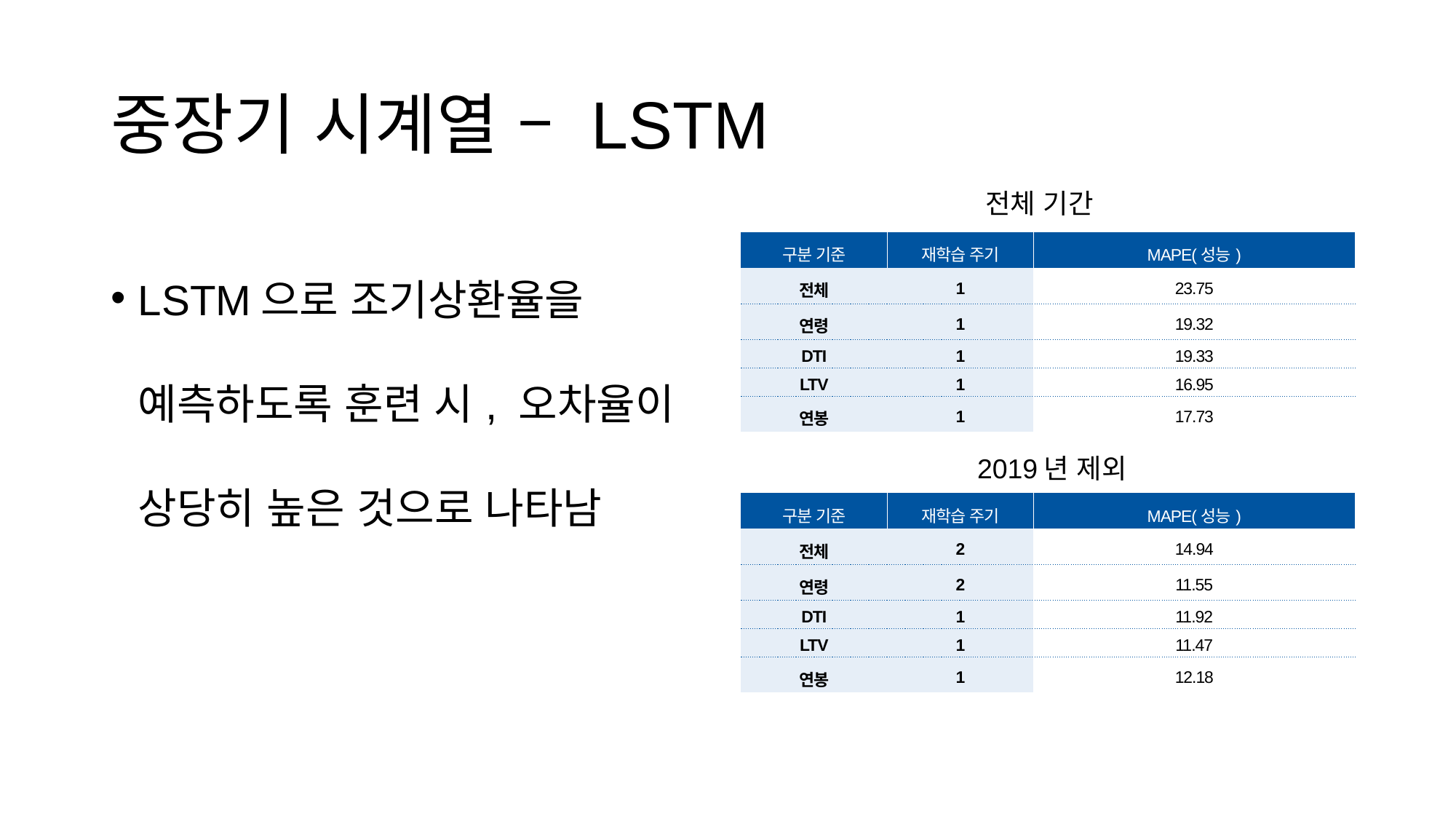

# 중장기 시계열 – LSTM
전체 기간
LSTM으로 조기상환율을 예측하도록 훈련 시, 오차율이 상당히 높은 것으로 나타남
| 구분 기준 | 재학습 주기 | MAPE(성능) |
| --- | --- | --- |
| 전체 | 1 | 23.75 |
| 연령 | 1 | 19.32 |
| DTI | 1 | 19.33 |
| LTV | 1 | 16.95 |
| 연봉 | 1 | 17.73 |

2019년 제외
| 구분 기준 | 재학습 주기 | MAPE(성능) |
| --- | --- | --- |
| 전체 | 2 | 14.94 |
| 연령 | 2 | 11.55 |
| DTI | 1 | 11.92 |
| LTV | 1 | 11.47 |
| 연봉 | 1 | 12.18 |